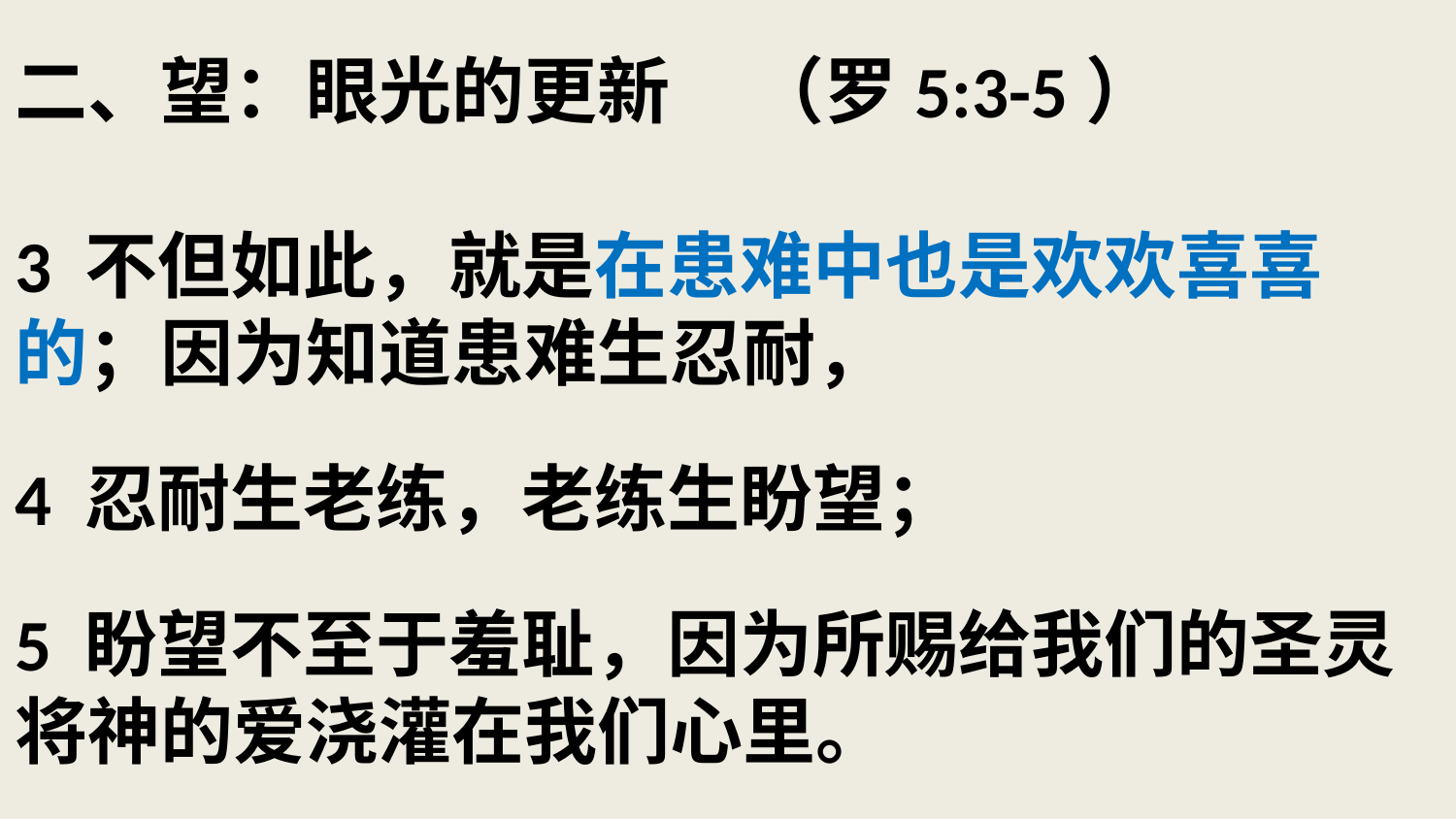

# 二、望：眼光的更新     （罗5:3-5） 3 不但如此，就是在患难中也是欢欢喜喜的；因为知道患难生忍耐， 4 忍耐生老练，老练生盼望； 5 盼望不至于羞耻，因为所赐给我们的圣灵将神的爱浇灌在我们心里。